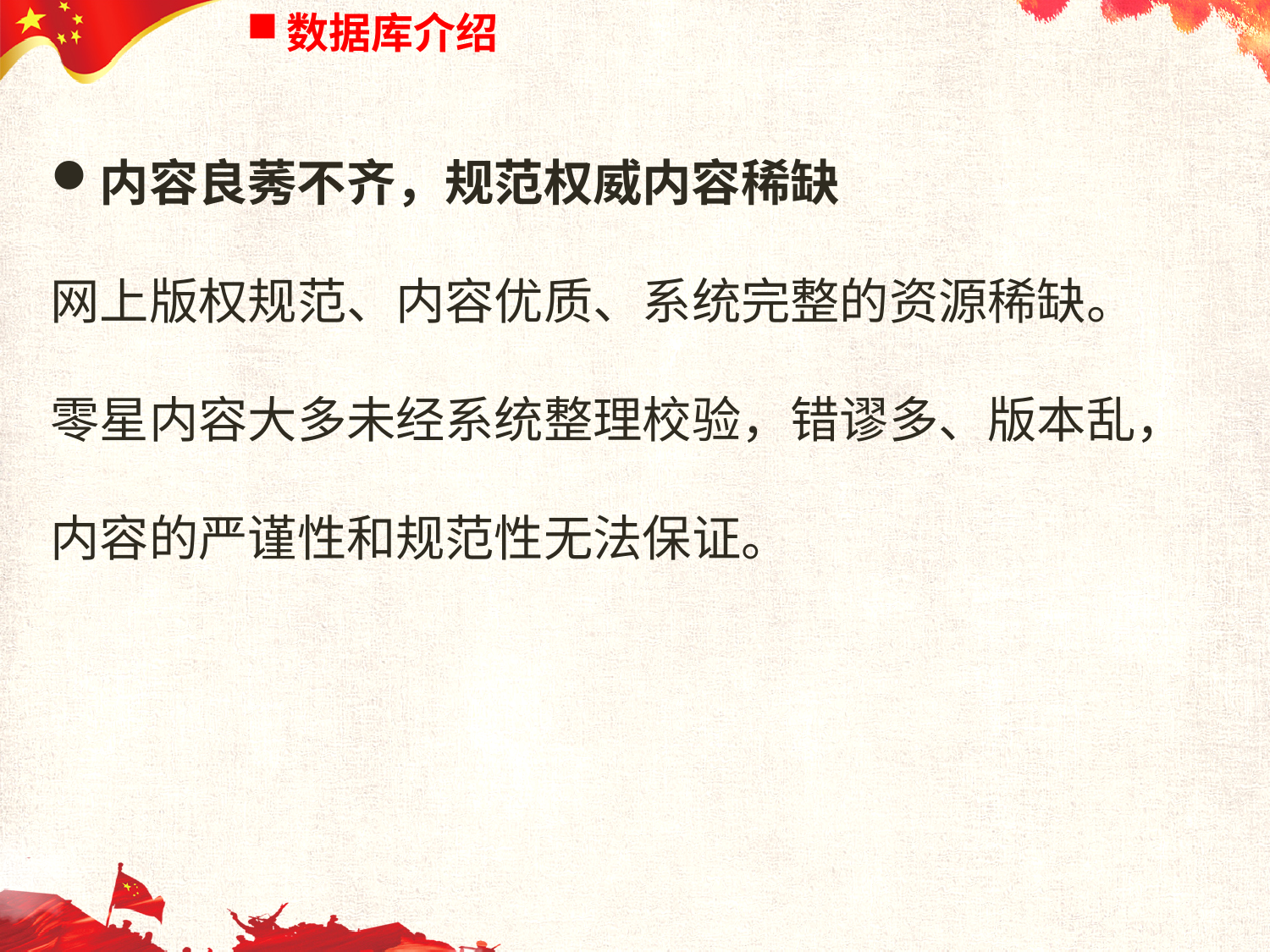

数据库介绍
内容良莠不齐，规范权威内容稀缺
网上版权规范、内容优质、系统完整的资源稀缺。
零星内容大多未经系统整理校验，错谬多、版本乱，
内容的严谨性和规范性无法保证。